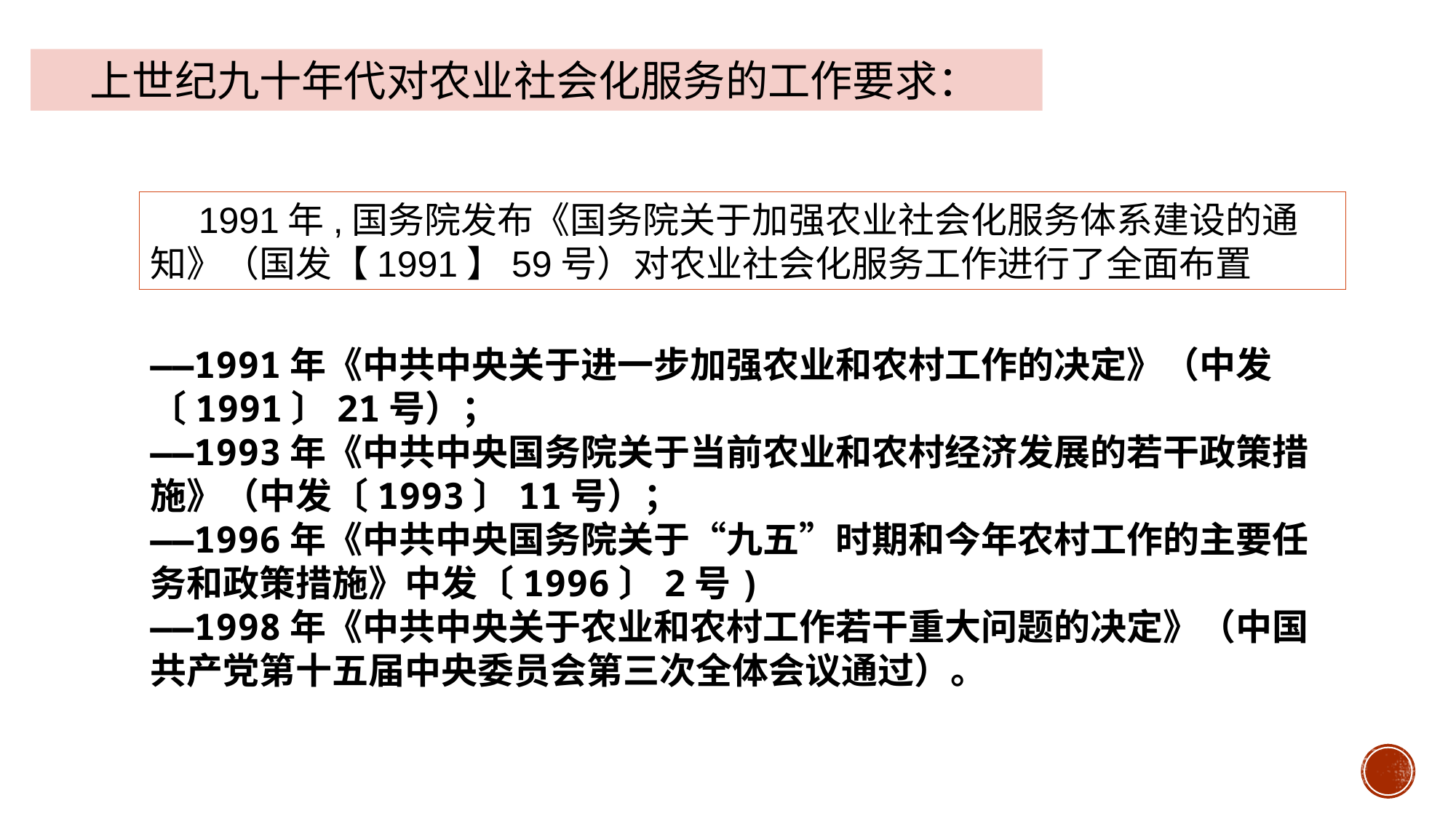

上世纪九十年代对农业社会化服务的工作要求：
1991年,国务院发布《国务院关于加强农业社会化服务体系建设的通知》（国发【1991】59号）对农业社会化服务工作进行了全面布置
——1991年《中共中央关于进一步加强农业和农村工作的决定》（中发〔1991〕21号）；
——1993年《中共中央国务院关于当前农业和农村经济发展的若干政策措施》（中发〔1993〕11号）；
——1996年《中共中央国务院关于“九五”时期和今年农村工作的主要任务和政策措施》中发〔1996〕2号)
——1998年《中共中央关于农业和农村工作若干重大问题的决定》（中国共产党第十五届中央委员会第三次全体会议通过）。